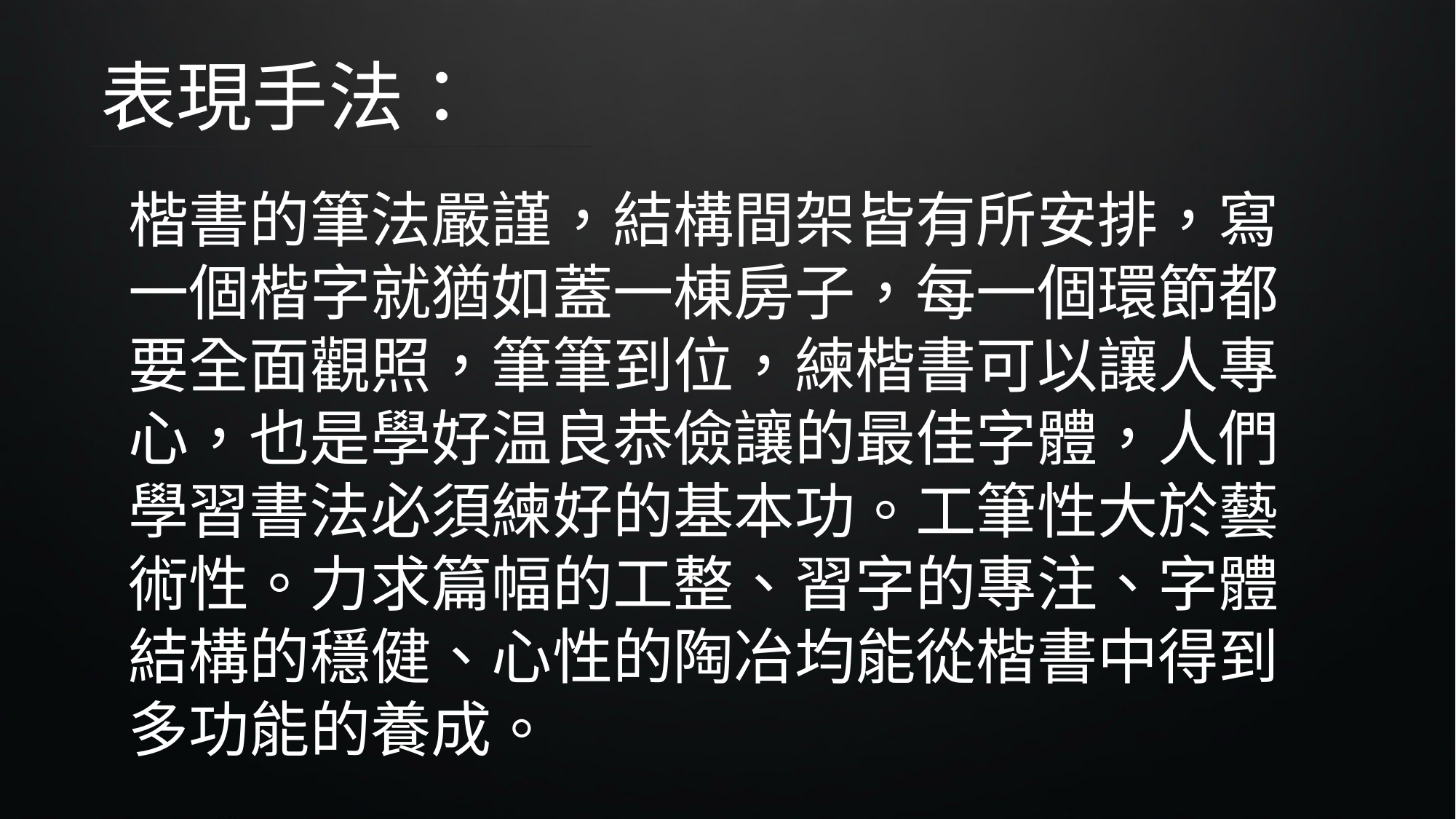

表現手法：
楷書的筆法嚴謹，結構間架皆有所安排，寫一個楷字就猶如蓋一棟房子，每一個環節都要全面觀照，筆筆到位，練楷書可以讓人專心，也是學好温良恭儉讓的最佳字體，人們學習書法必須練好的基本功。工筆性大於藝術性。力求篇幅的工整、習字的專注、字體結構的穩健、心性的陶冶均能從楷書中得到多功能的養成。